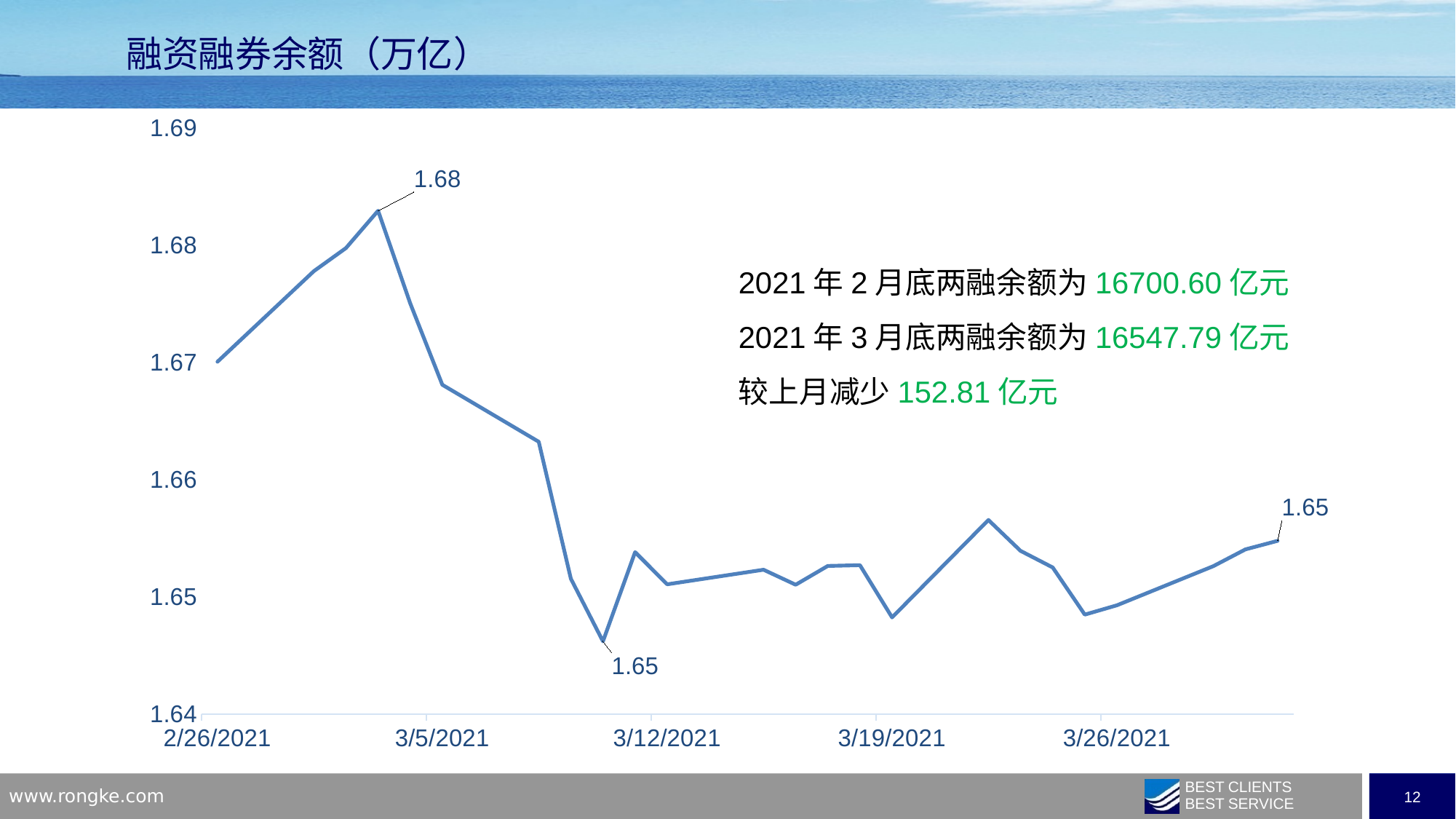

融资融券余额（万亿）

### Chart

| Category |  |
|---|---|
| 44286 | 1.6547788499770002 |
| 44285 | 1.6540481357519998 |
| 44284 | 1.652620451517 |
| 44281 | 1.649283974683 |
| 44280 | 1.648485710846 |
| 44279 | 1.652510207099 |
| 44278 | 1.653925015675 |
| 44277 | 1.6565563992160002 |
| 44274 | 1.648248036108 |
| 44273 | 1.652703466894 |
| 44272 | 1.652636060936 |
| 44271 | 1.6510356001830002 |
| 44270 | 1.652313361619 |
| 44267 | 1.6510707164579999 |
| 44266 | 1.6538132512439998 |
| 44265 | 1.6462071611390001 |
| 44264 | 1.6515472727020002 |
| 44263 | 1.6632325727719999 |
| 44260 | 1.668091349418 |
| 44259 | 1.675034460738 |
| 44258 | 1.6829366758250002 |
| 44257 | 1.679751683334 |
| 44256 | 1.677784655763 |
| 44253 | 1.670059962876 |
2021年2月底两融余额为16700.60亿元
2021年3月底两融余额为16547.79亿元
较上月减少152.81亿元